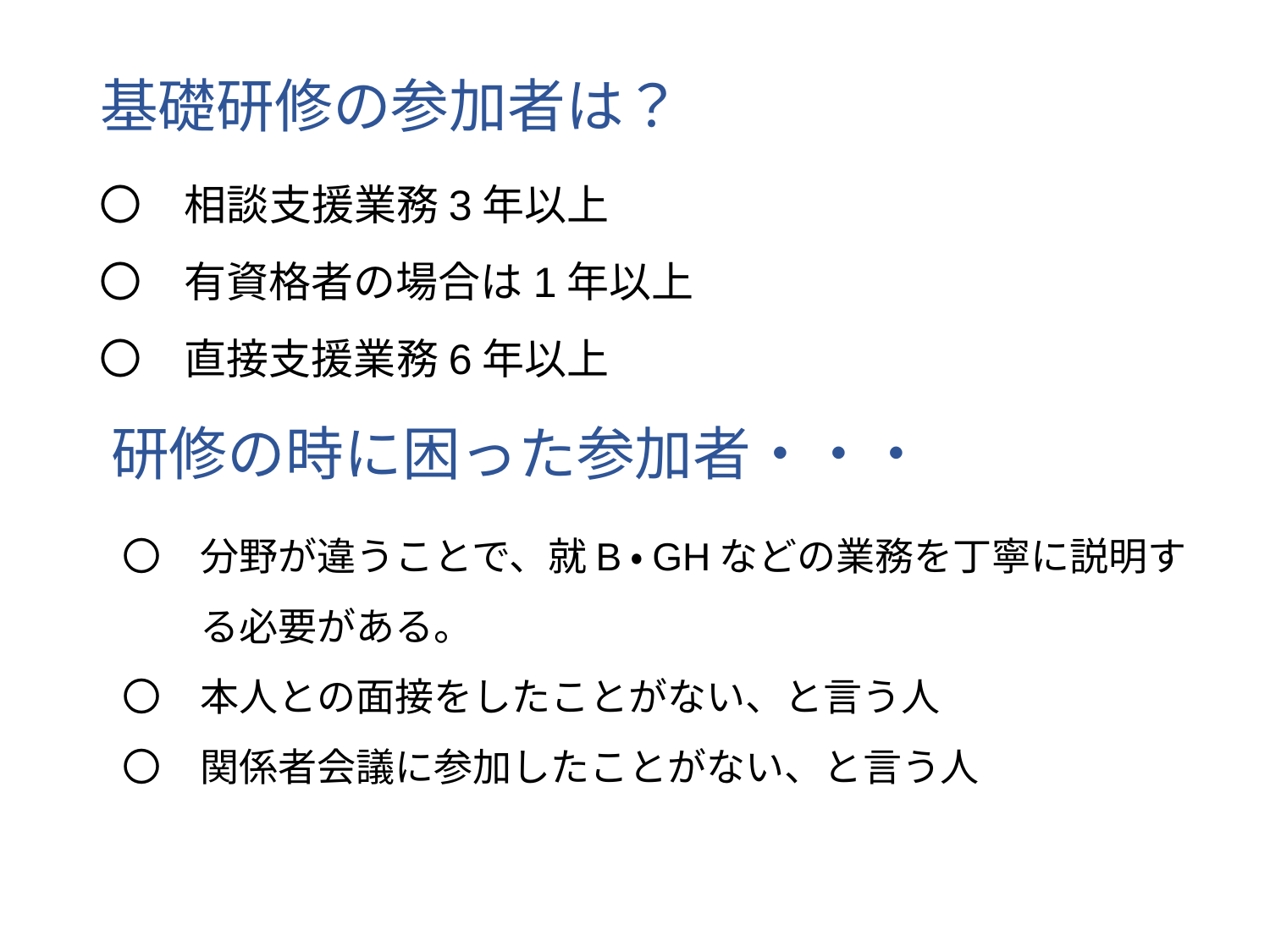

# 基礎研修の参加者は？
〇　相談支援業務3年以上
〇　有資格者の場合は1年以上
〇　直接支援業務6年以上
研修の時に困った参加者・・・
〇　分野が違うことで、就B・GHなどの業務を丁寧に説明す
　　る必要がある。
〇　本人との面接をしたことがない、と言う人
〇　関係者会議に参加したことがない、と言う人